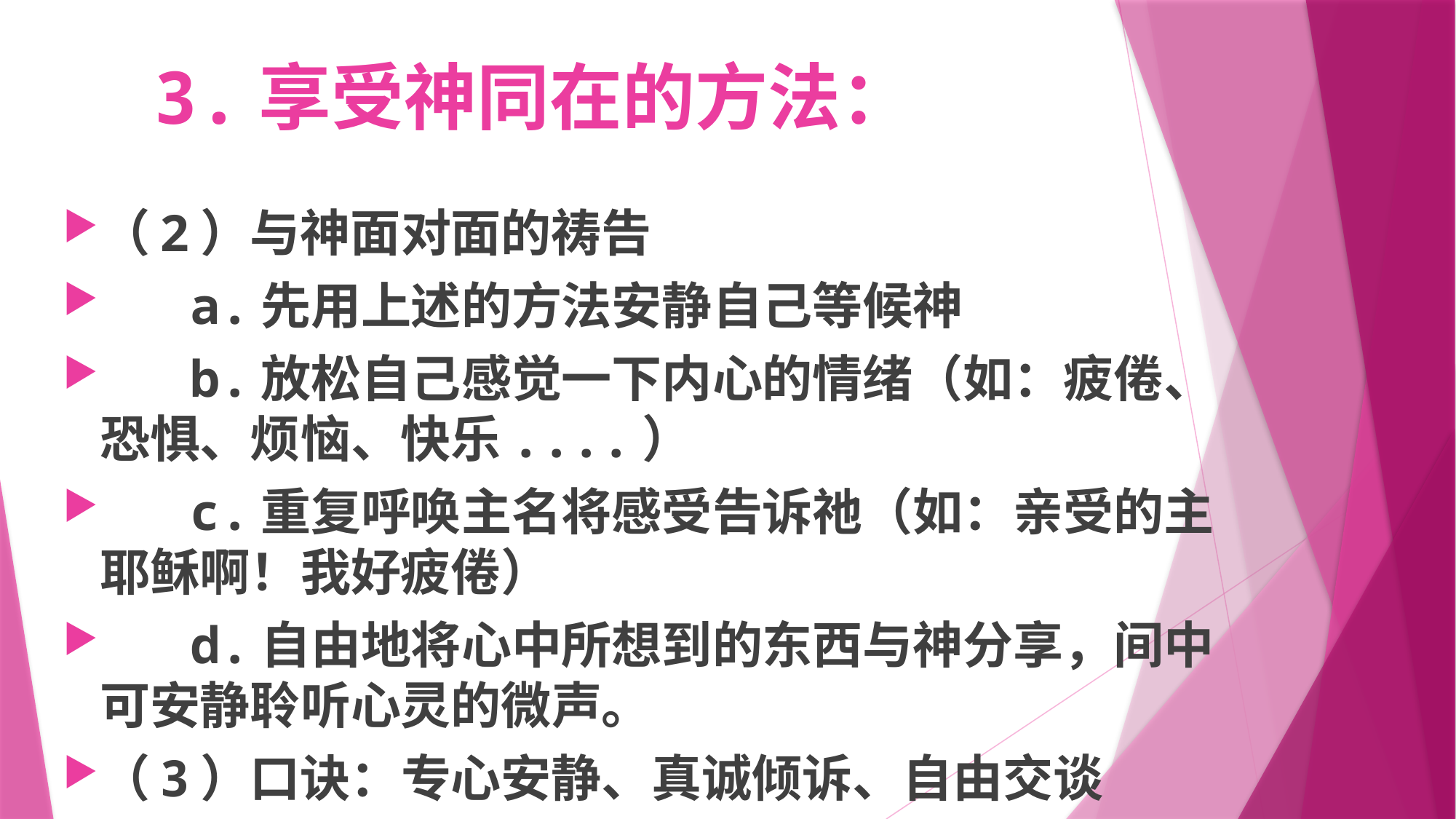

# 3.享受神同在的方法：
（2）与神面对面的祷告
	a.先用上述的方法安静自己等候神
	b.放松自己感觉一下内心的情绪（如：疲倦、恐惧、烦恼、快乐....）
	c.重复呼唤主名将感受告诉祂（如：亲受的主耶稣啊！我好疲倦）
	d.自由地将心中所想到的东西与神分享，间中可安静聆听心灵的微声。
（3）口诀：专心安静、真诚倾诉、自由交谈